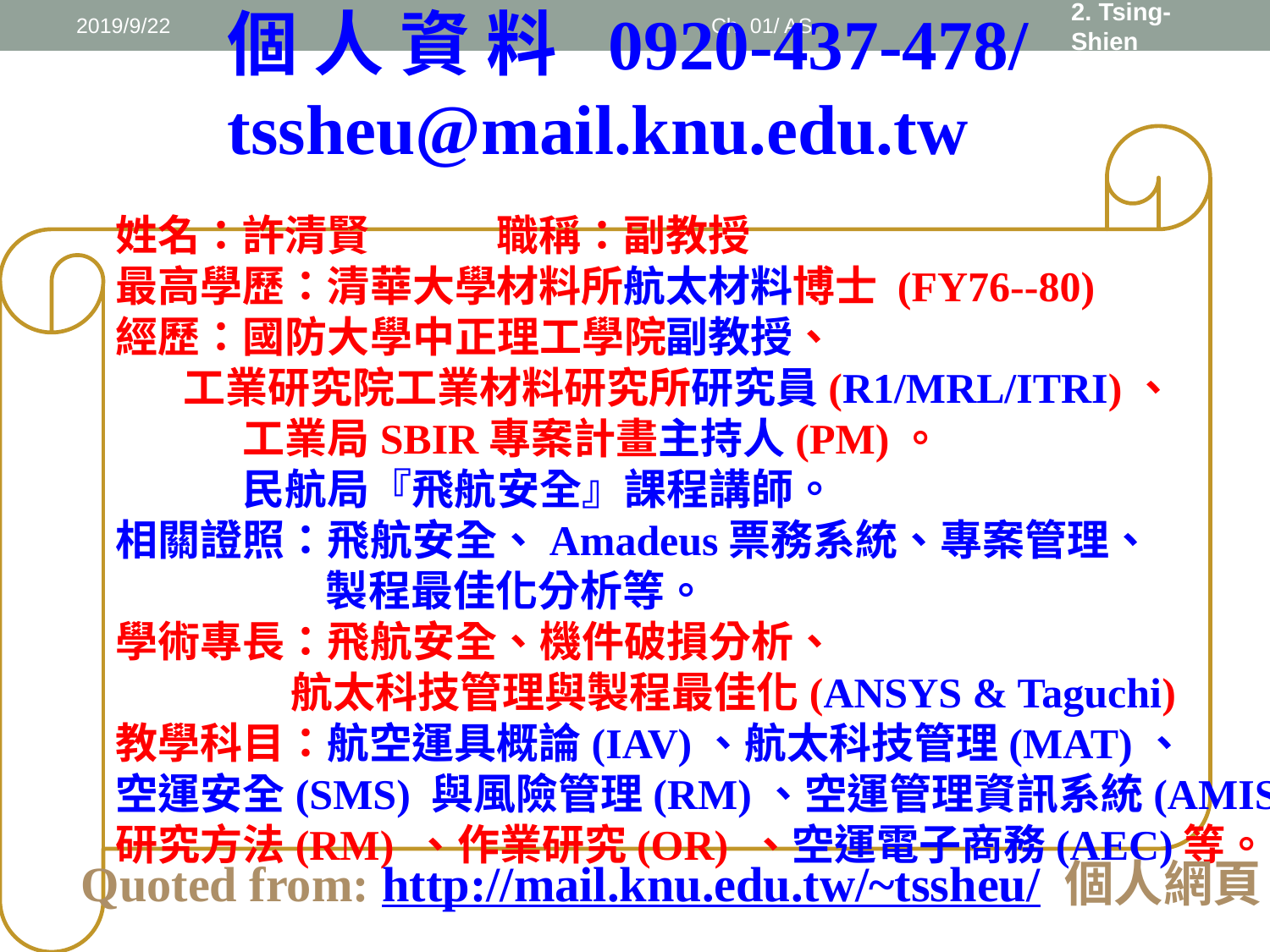

個 人 資 料	0920-437-478/
tssheu@mail.knu.edu.tw
2019/9/22
Ch. 01/ AS

2. Tsing-Shien Sheu
姓名：許清賢	職稱：副教授
最高學歷：清華大學材料所航太材料博士 (FY76--80)
經歷：國防大學中正理工學院副教授、
      工業研究院工業材料研究所研究員(R1/MRL/ITRI)、
	工業局SBIR專案計畫主持人(PM)。
	民航局『飛航安全』課程講師。
相關證照：飛航安全、Amadeus票務系統、專案管理、
                     製程最佳化分析等。
學術專長：飛航安全、機件破損分析、
	    航太科技管理與製程最佳化(ANSYS & Taguchi)
教學科目：航空運具概論(IAV)、航太科技管理(MAT)、
空運安全(SMS) 與風險管理(RM)、空運管理資訊系統(AMIS)、
研究方法(RM) 、作業研究(OR) 、空運電子商務(AEC)等。

Quoted from: http://mail.knu.edu.tw/~tssheu/ 個人網頁